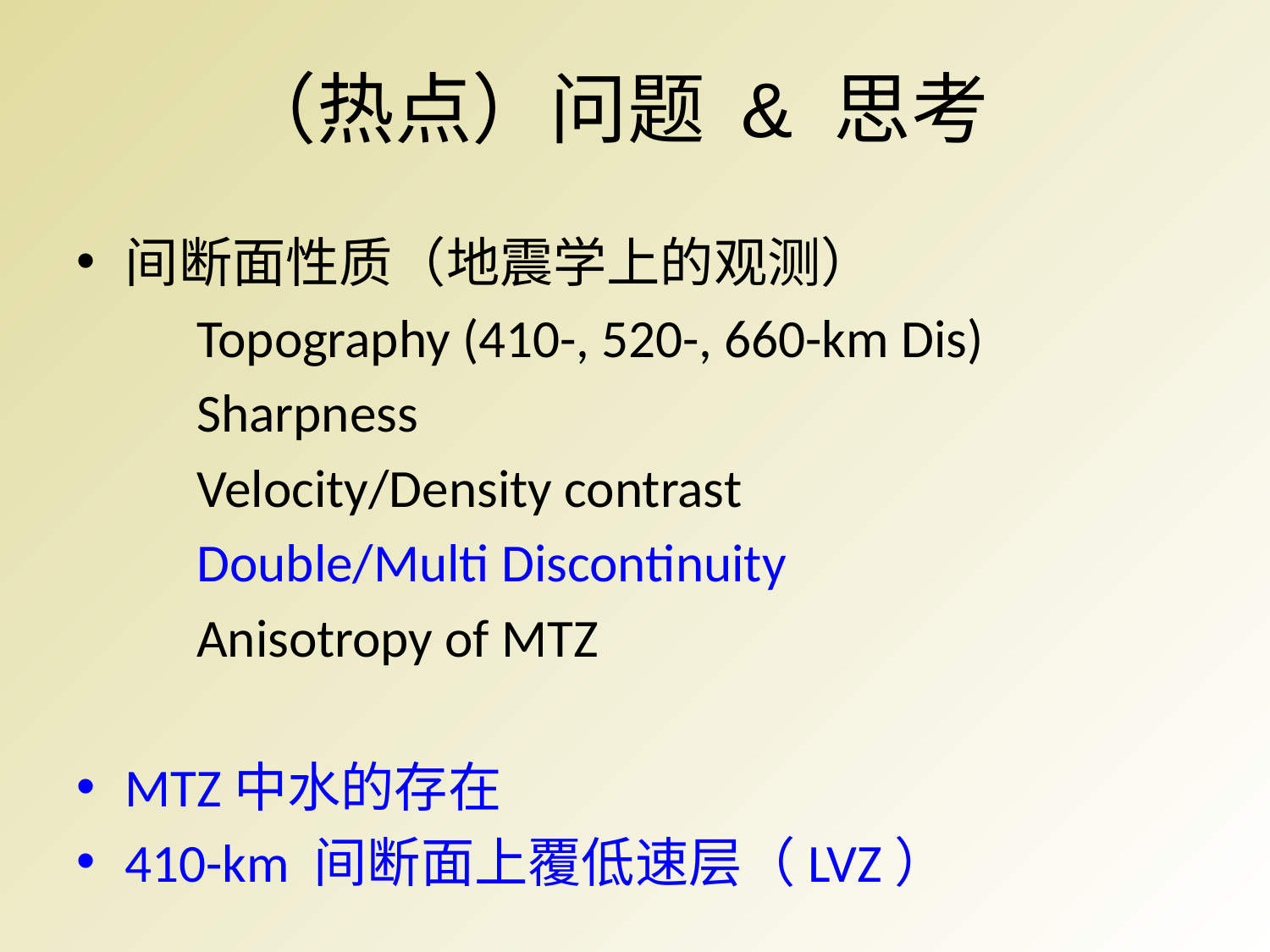

# （热点）问题 & 思考
间断面性质（地震学上的观测）
	Topography (410-, 520-, 660-km Dis)
	Sharpness
	Velocity/Density contrast
	Double/Multi Discontinuity
	Anisotropy of MTZ

MTZ中水的存在
410-km 间断面上覆低速层（LVZ）